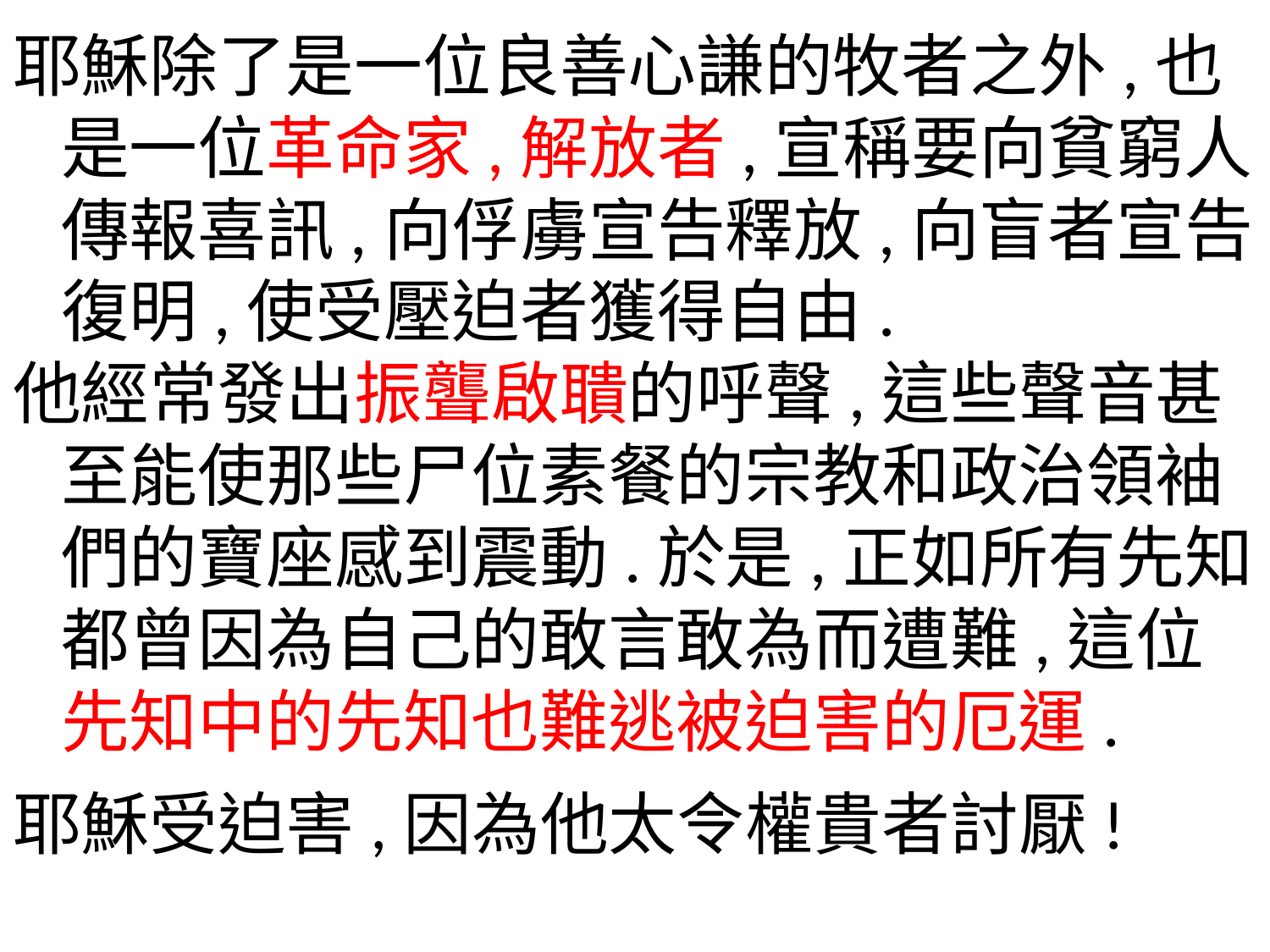

耶穌除了是一位良善心謙的牧者之外,也是一位革命家,解放者,宣稱要向貧窮人傳報喜訊,向俘虜宣告釋放,向盲者宣告復明,使受壓迫者獲得自由.
他經常發出振聾啟聵的呼聲,這些聲音甚至能使那些尸位素餐的宗教和政治領袖們的寶座感到震動.於是,正如所有先知都曾因為自己的敢言敢為而遭難,這位先知中的先知也難逃被迫害的厄運.
耶穌受迫害,因為他太令權貴者討厭!